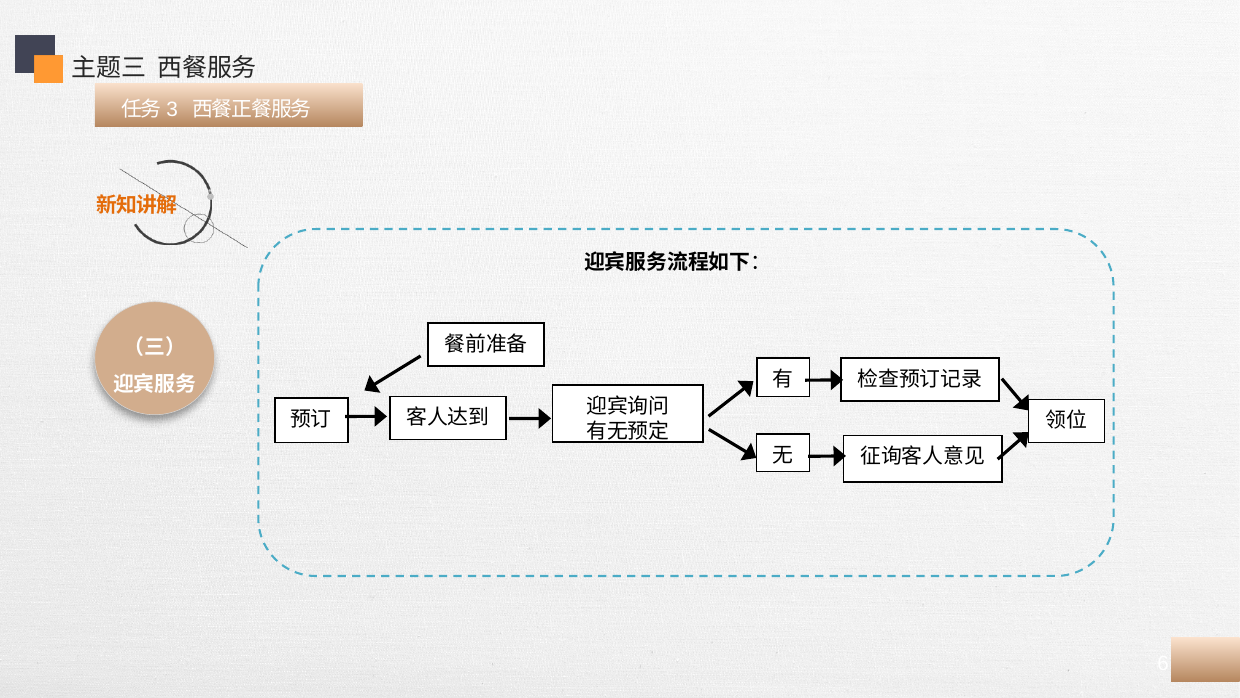

主题三  西餐服务
 任务3  西餐正餐服务

迎宾服务流程如下：
（三）
迎宾服务
餐前准备

有
检查预订记录

迎宾询问
有无预定
客人达到
预订
领位

无
征询客人意见